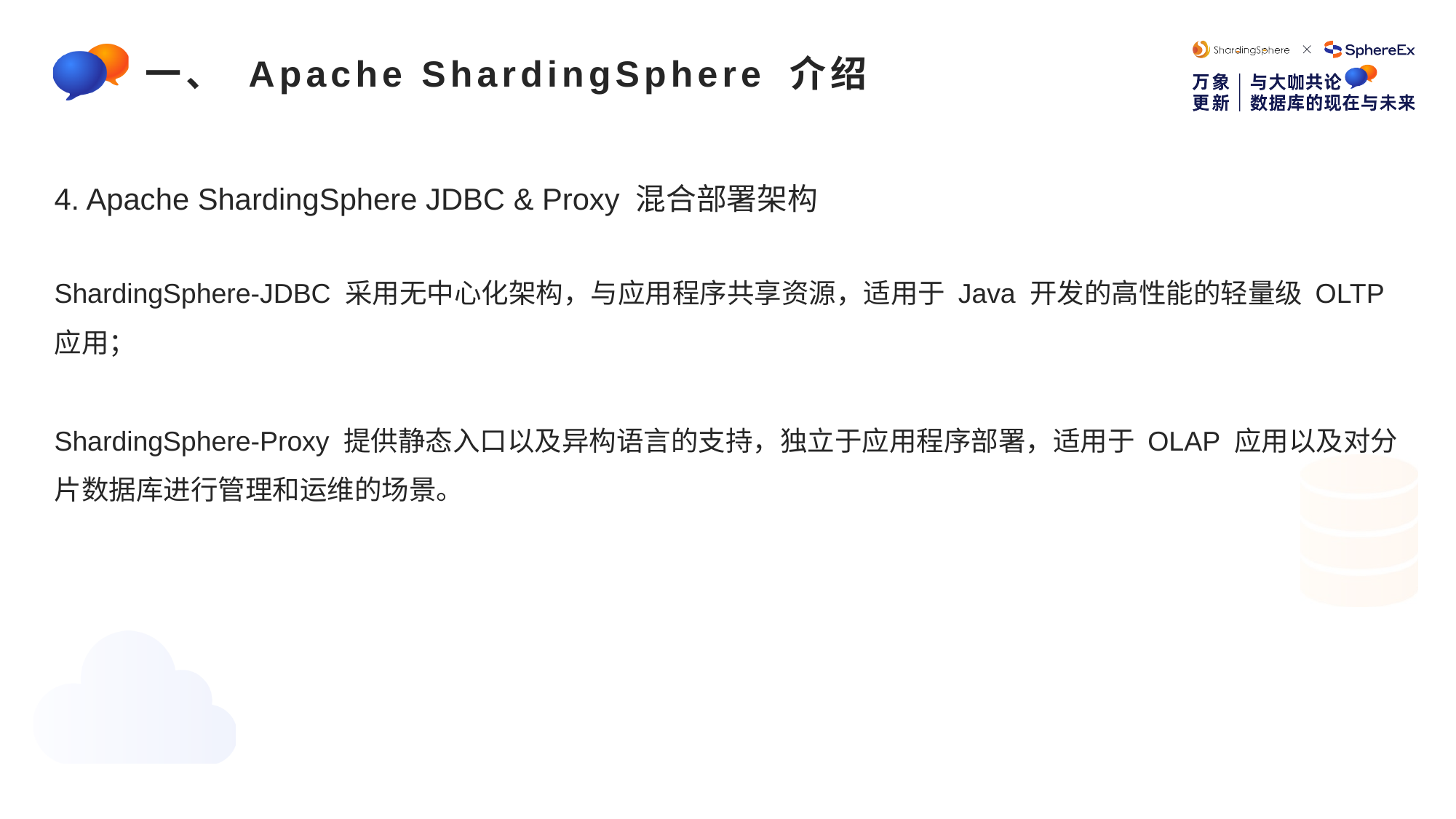

e7d195523061f1c0c2b73831c94a3edc981f60e396d3e182073EE1468018468A7F192AE5E5CD515B6C3125F8AF6E4EE646174E8CF0B46FD19828DCE8CDA3B3A044A74F0E769C5FA8CB87AB6FC303C8BA3785FAC64AF5424764E128FECAE4CC727650C04623638EBB0E38E204334561D5C6A1F0CAD760F6FBB7D9E209A4CCD06739B0CBDF42479AA5F56606813F7B2771
一、 Apache ShardingSphere 介绍
4. Apache ShardingSphere JDBC & Proxy 混合部署架构

ShardingSphere-JDBC 采用无中心化架构，与应用程序共享资源，适用于 Java 开发的高性能的轻量级 OLTP 应用；

ShardingSphere-Proxy 提供静态入口以及异构语言的支持，独立于应用程序部署，适用于 OLAP 应用以及对分片数据库进行管理和运维的场景。